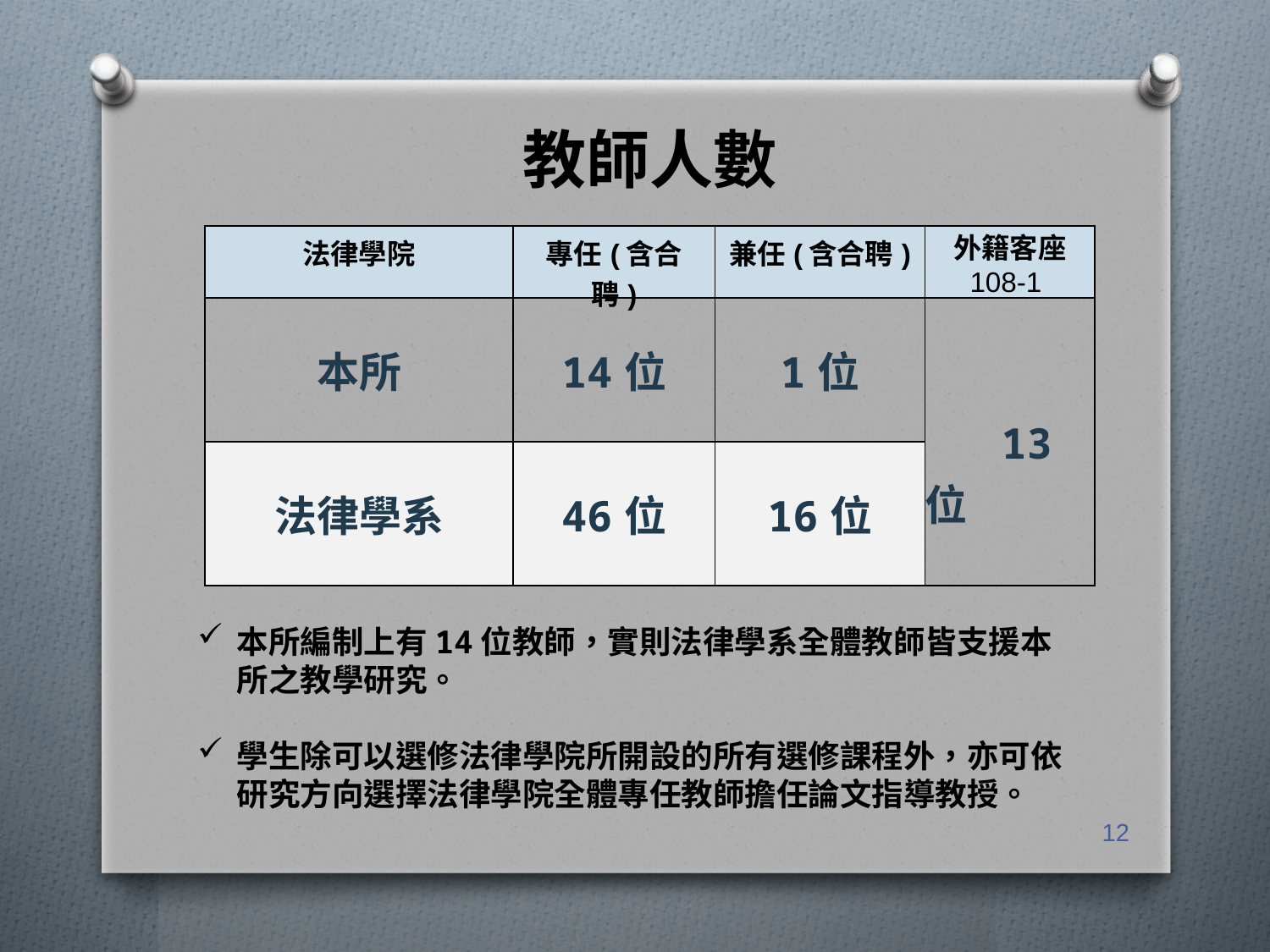

# 教師人數
| 法律學院 | 專任(含合聘) | 兼任(含合聘) | 外籍客座 108-1 |
| --- | --- | --- | --- |
| 本所 | 14位 | 1位 | 13位 |
| 法律學系 | 46位 | 16位 |  |
本所編制上有14位教師，實則法律學系全體教師皆支援本所之教學研究。

學生除可以選修法律學院所開設的所有選修課程外，亦可依研究方向選擇法律學院全體專任教師擔任論文指導教授。

12